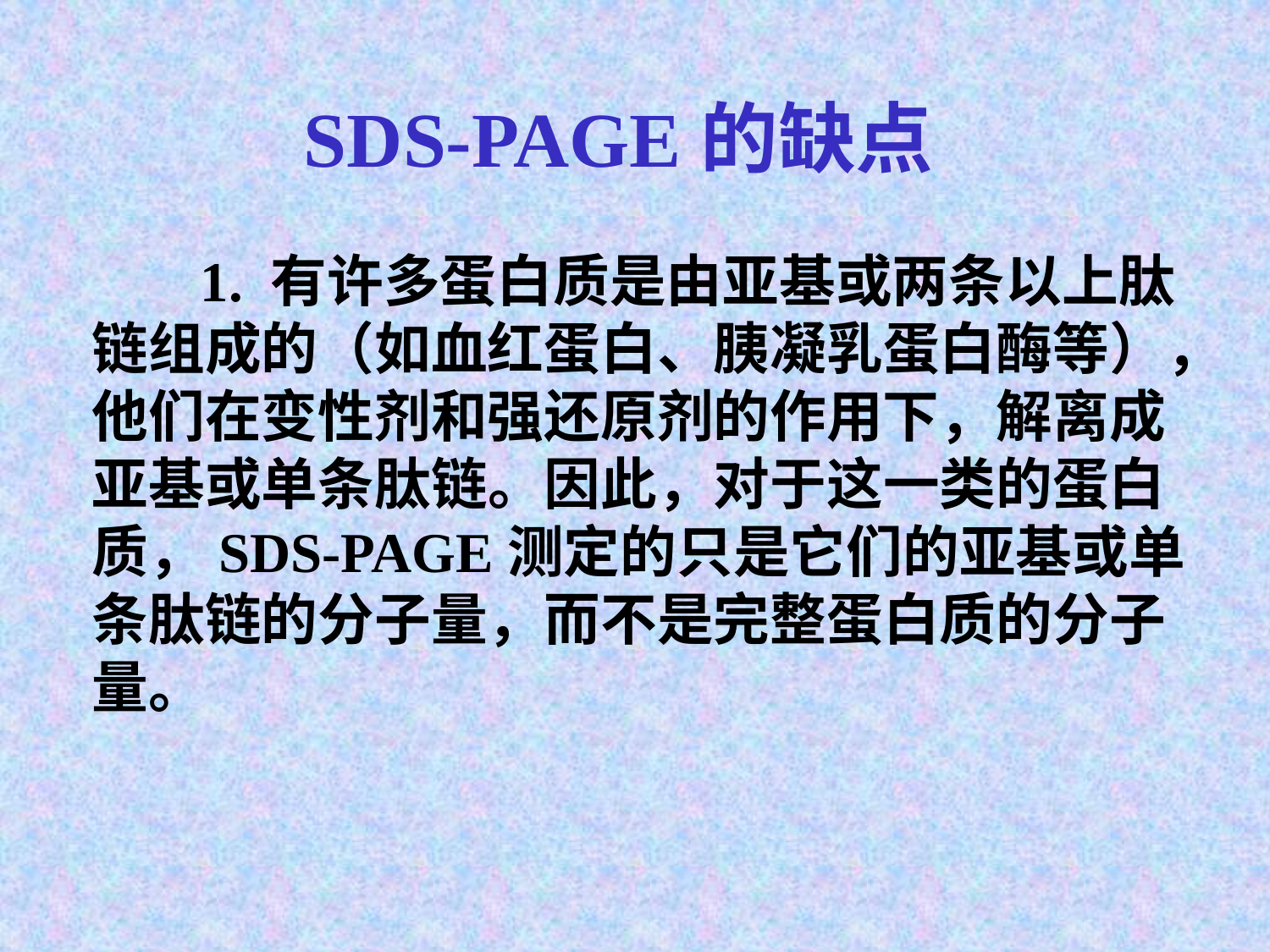

# SDS-PAGE的缺点
           1. 有许多蛋白质是由亚基或两条以上肽链组成的（如血红蛋白、胰凝乳蛋白酶等），他们在变性剂和强还原剂的作用下，解离成亚基或单条肽链。因此，对于这一类的蛋白质，SDS-PAGE测定的只是它们的亚基或单条肽链的分子量，而不是完整蛋白质的分子量。